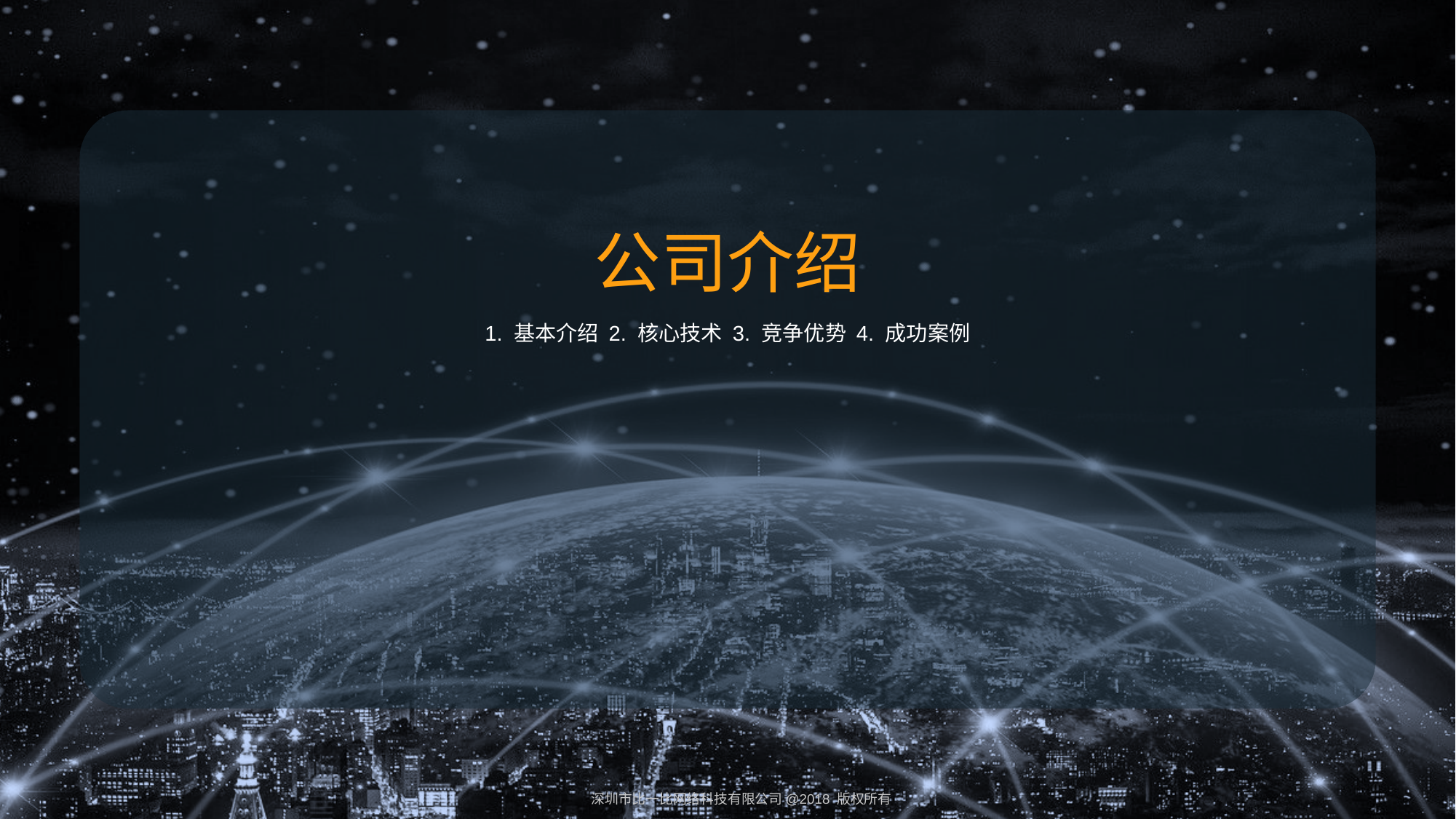

公司介绍
1. 基本介绍 2. 核心技术 3. 竞争优势 4. 成功案例